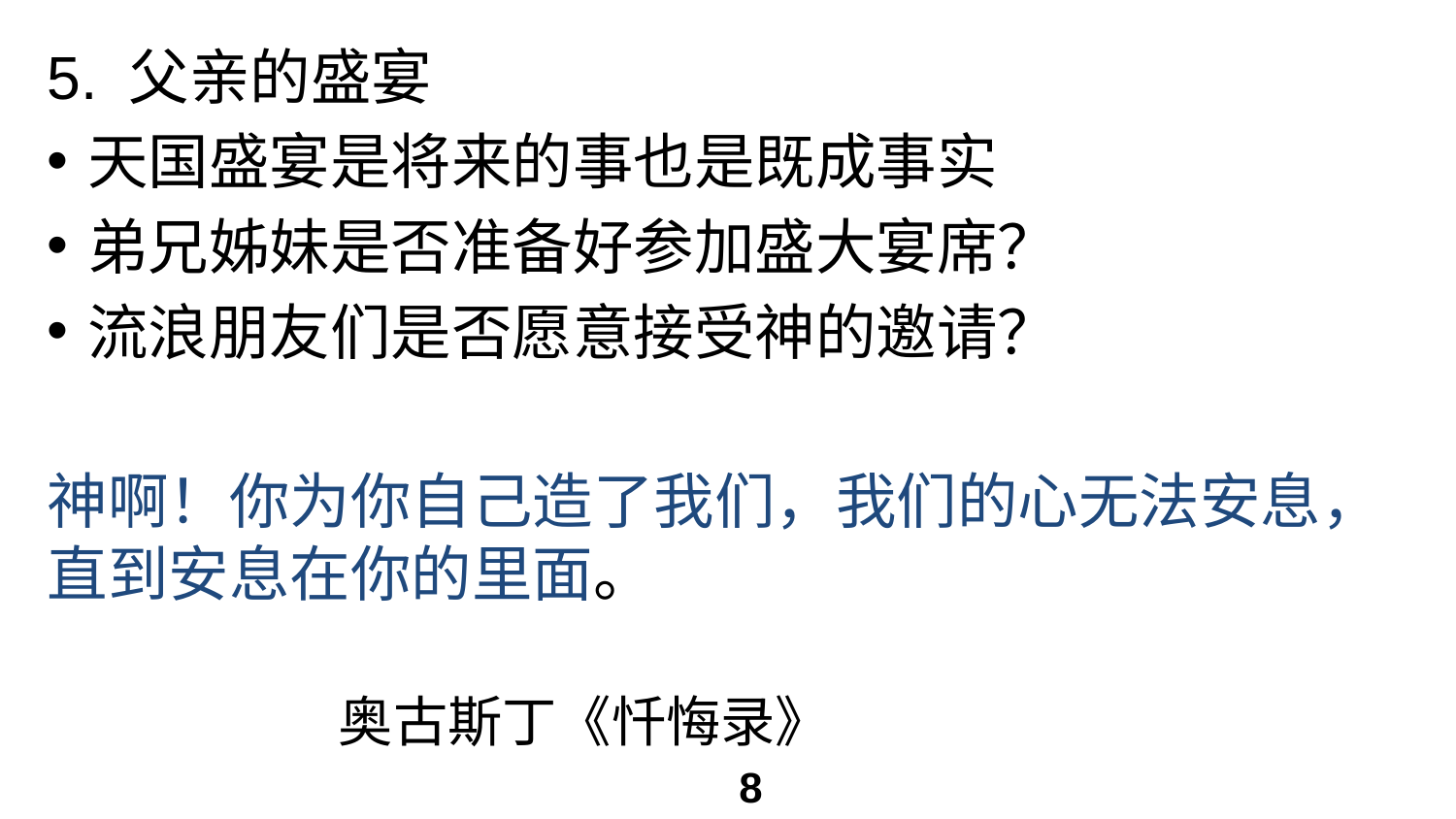

# 5. 父亲的盛宴
天国盛宴是将来的事也是既成事实
弟兄姊妹是否准备好参加盛大宴席？
流浪朋友们是否愿意接受神的邀请？

神啊！你为你自己造了我们，我们的心无法安息，直到安息在你的里面。
											奥古斯丁《忏悔录》
8